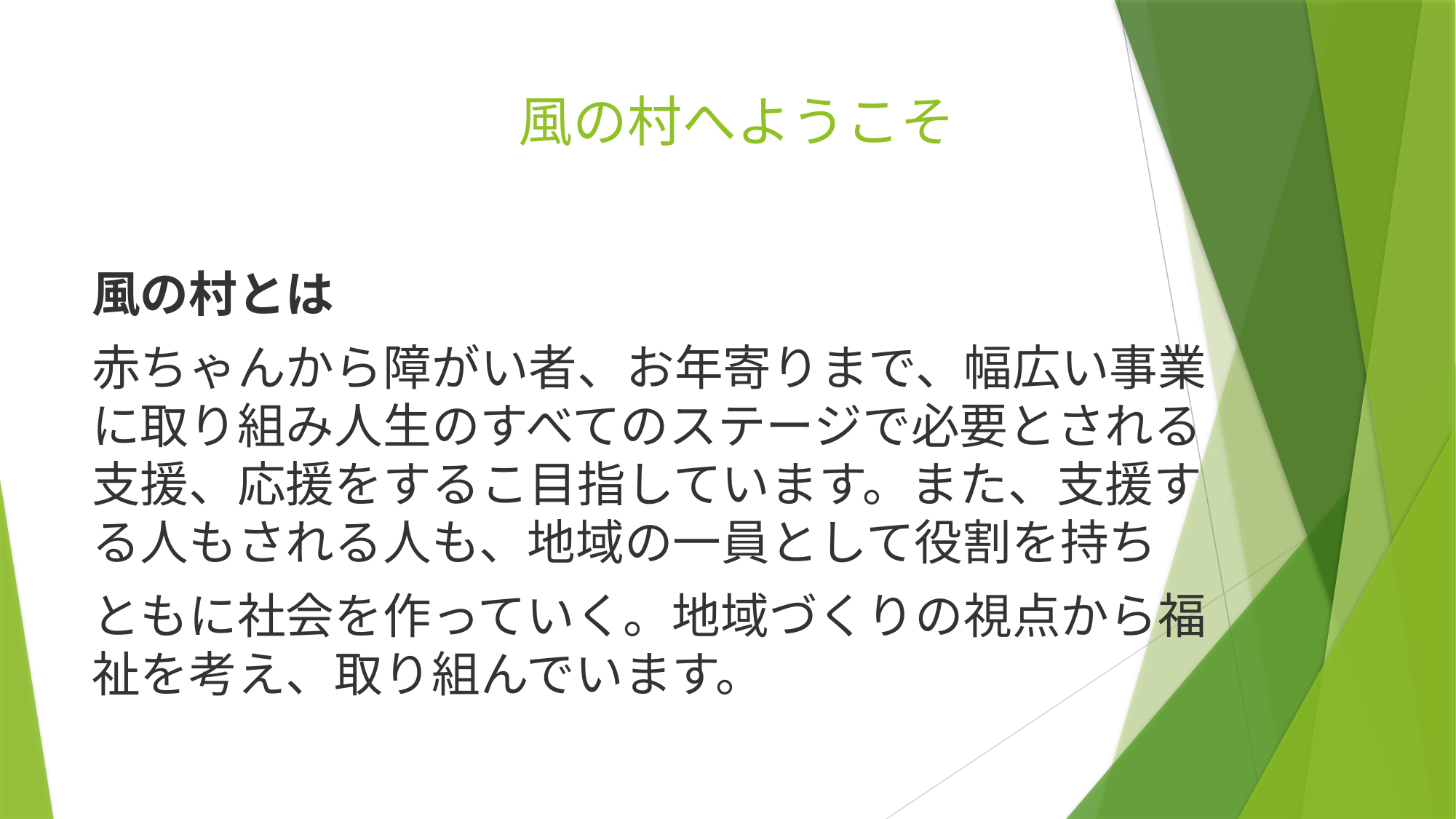

# 風の村へようこそ
風の村とは
赤ちゃんから障がい者、お年寄りまで、幅広い事業に取り組み人生のすべてのステージで必要とされる支援、応援をするこ目指しています。また、支援する人もされる人も、地域の一員として役割を持ち
ともに社会を作っていく。地域づくりの視点から福祉を考え、取り組んでいます。